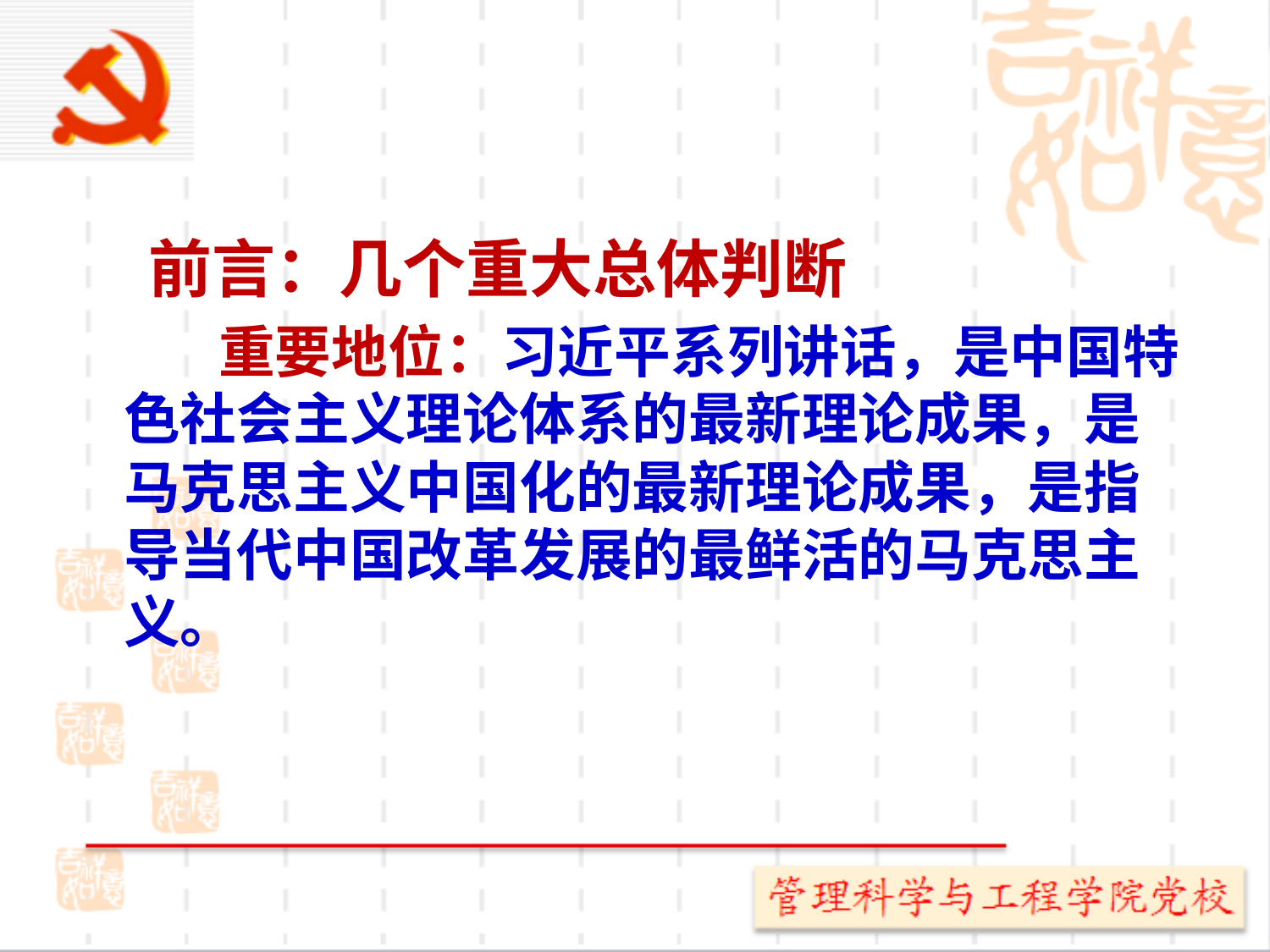

#
    前言：几个重大总体判断
          重要地位：习近平系列讲话，是中国特色社会主义理论体系的最新理论成果，是马克思主义中国化的最新理论成果，是指导当代中国改革发展的最鲜活的马克思主义。